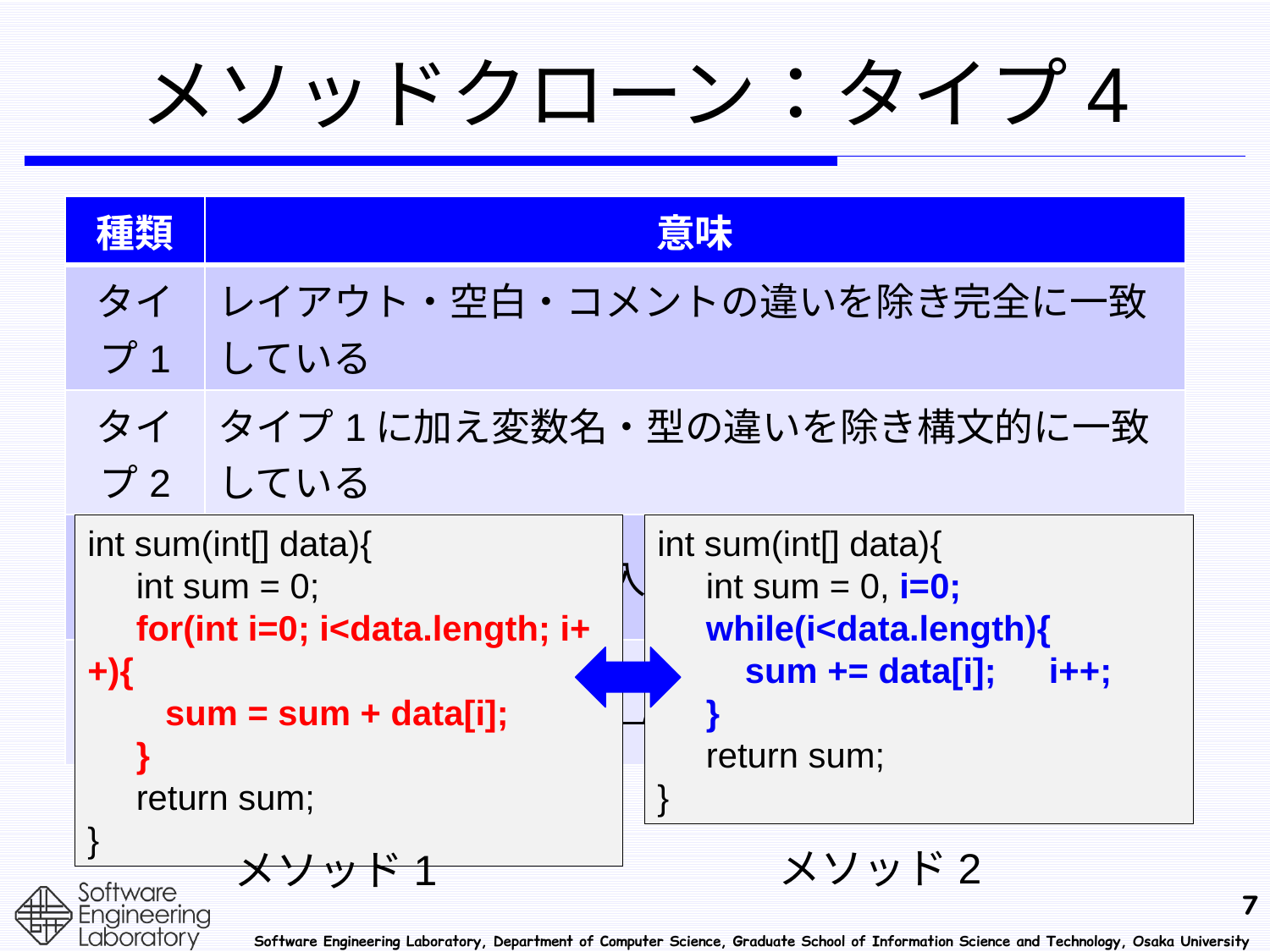

# メソッドクローン：タイプ4
| 種類 | 意味 |
| --- | --- |
| タイプ1 | レイアウト・空白・コメントの違いを除き完全に一致している |
| タイプ2 | タイプ1に加え変数名・型の違いを除き構文的に一致している |
| タイプ3 | タイプ2に加え文が挿入・削除・変更されている |
| タイプ4 | 構文上異なる実装だが，同一処理を実行している |
int sum(int[] data){
     int sum = 0, i=0;
     while(i<data.length){
         sum += data[i];　i++;
     }
     return sum;
}
int sum(int[] data){
     int sum = 0;
     for(int i=0; i<data.length; i++){
        sum = sum + data[i];
     }
     return sum;
}

メソッド2
メソッド1